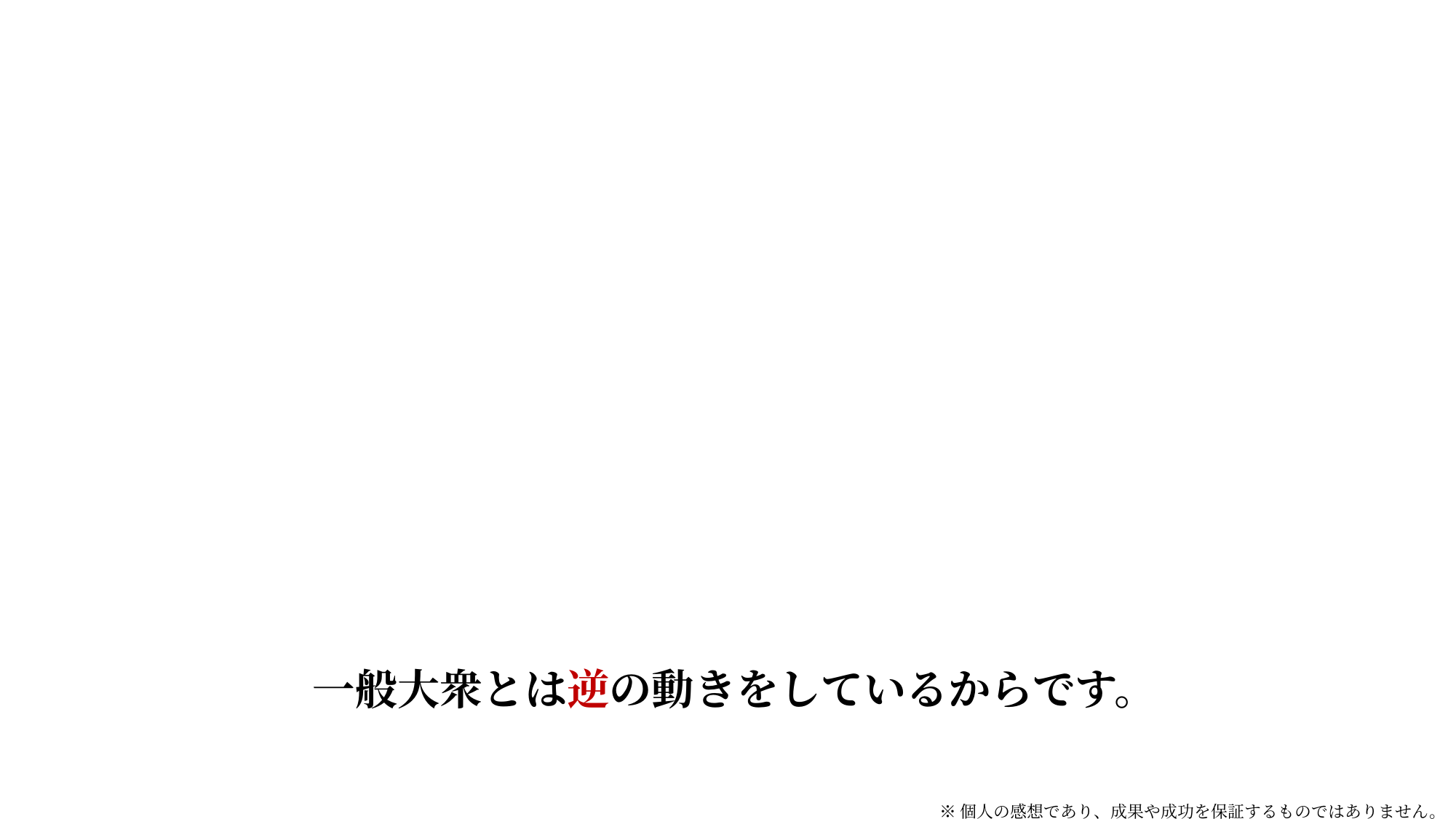

一般大衆とは逆の動きをしているからです。
※個人の感想であり、成果や成功を保証するものではありません。